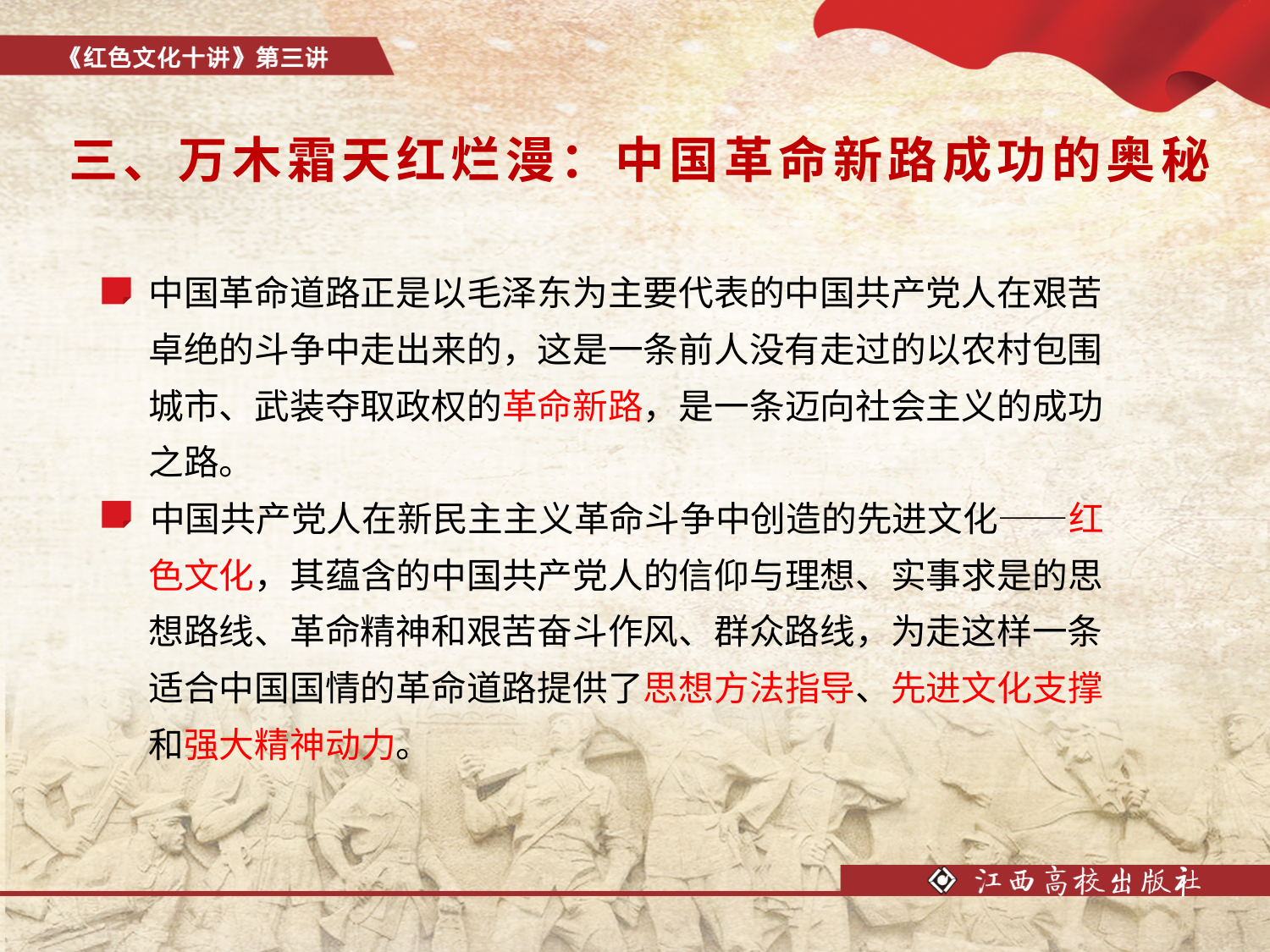

# 三、万木霜天红烂漫：中国革命新路成功的奥秘
      中国革命道路正是以毛泽东为主要代表的中国共产党人在艰苦
      卓绝的斗争中走出来的，这是一条前人没有走过的以农村包围
      城市、武装夺取政权的革命新路，是一条迈向社会主义的成功
      之路。
      中国共产党人在新民主主义革命斗争中创造的先进文化——红
      色文化，其蕴含的中国共产党人的信仰与理想、实事求是的思
      想路线、革命精神和艰苦奋斗作风、群众路线，为走这样一条
      适合中国国情的革命道路提供了思想方法指导、先进文化支撑
      和强大精神动力。